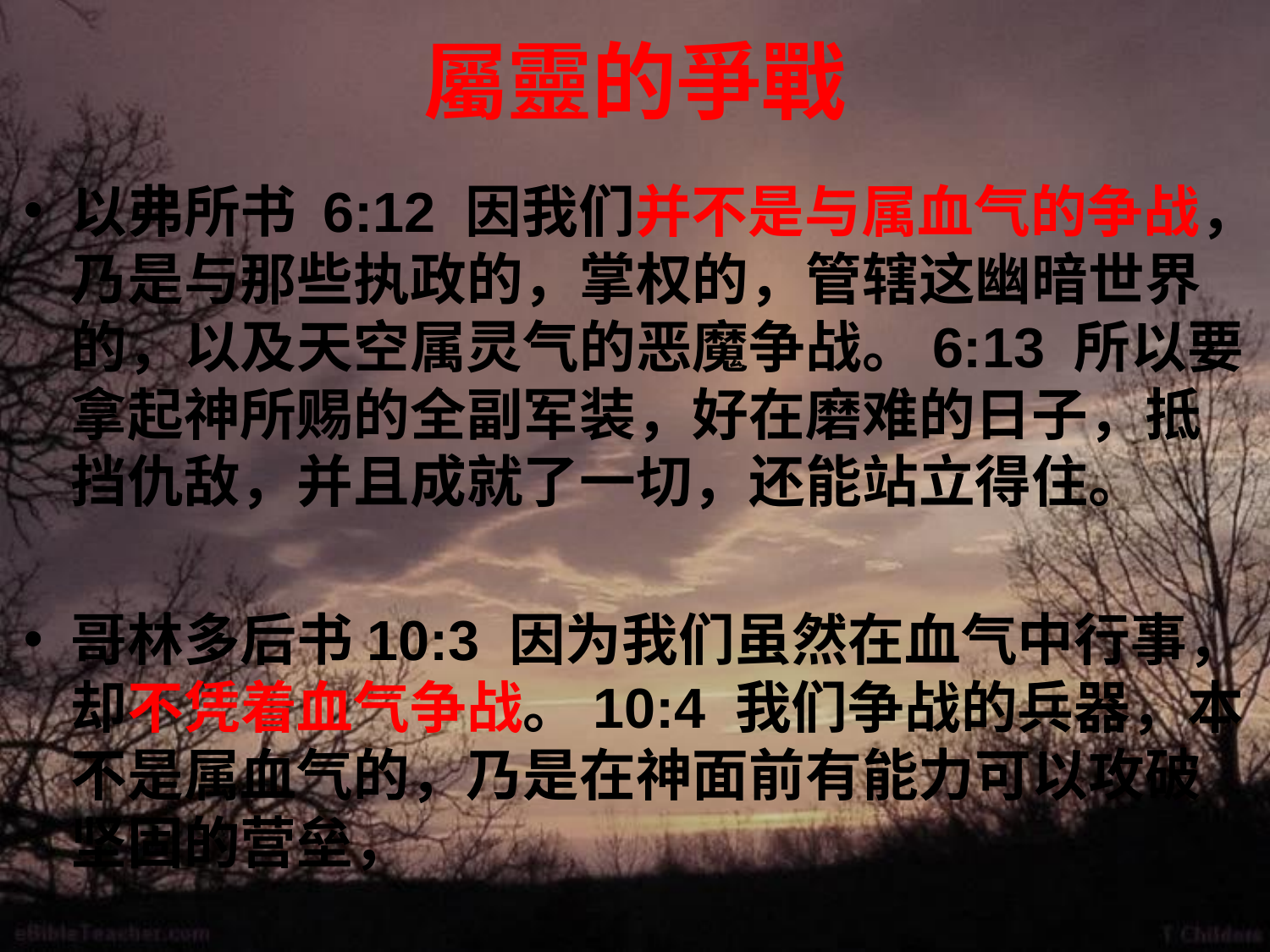

# 屬靈的爭戰
以弗所书 6:12 因我们并不是与属血气的争战，乃是与那些执政的，掌权的，管辖这幽暗世界的，以及天空属灵气的恶魔争战。6:13 所以要拿起神所赐的全副军装，好在磨难的日子，抵挡仇敌，并且成就了一切，还能站立得住。

哥林多后书10:3 因为我们虽然在血气中行事，却不凭着血气争战。10:4 我们争战的兵器，本不是属血气的，乃是在神面前有能力可以攻破坚固的营垒，